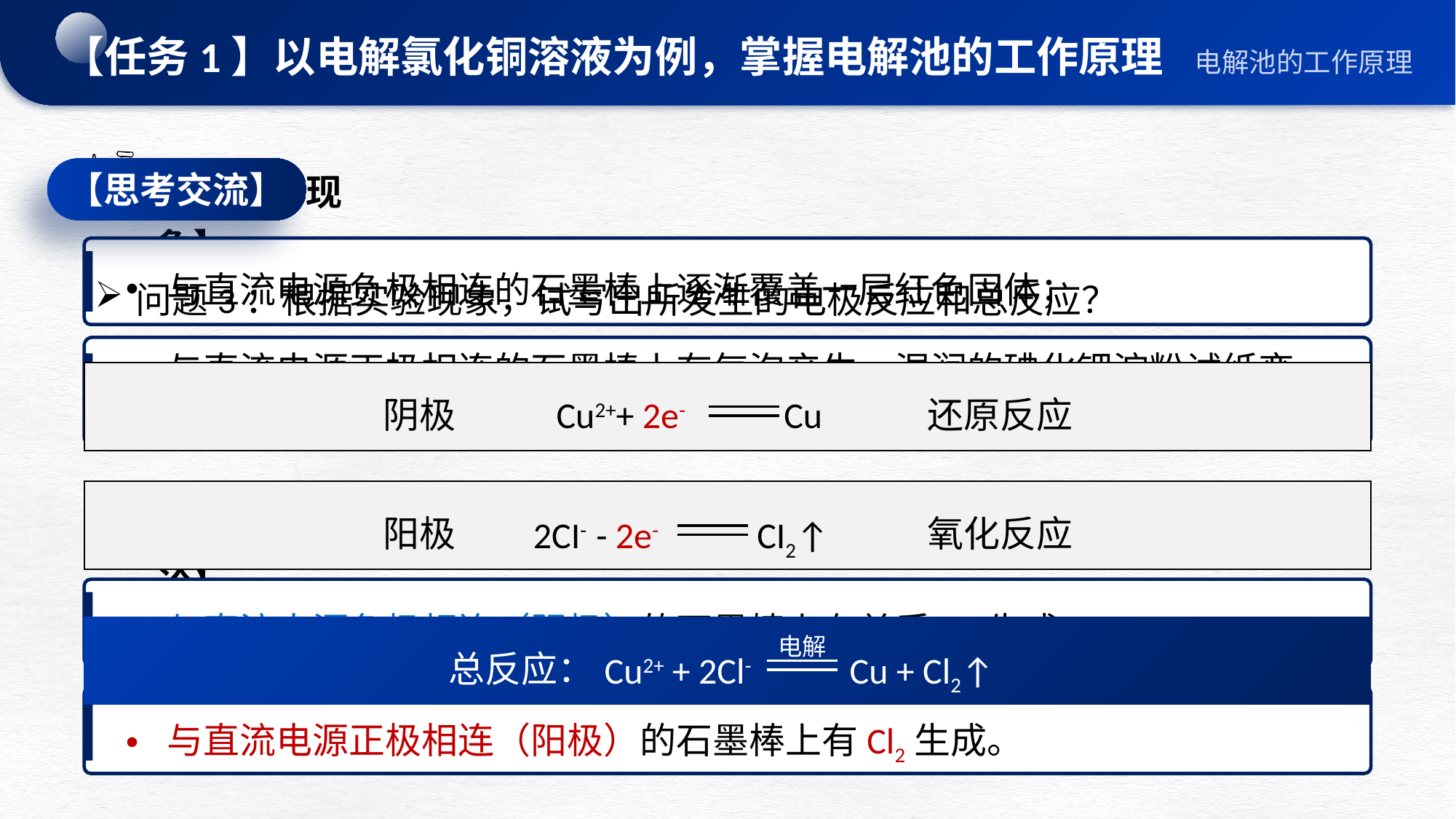

【任务1】以电解氯化铜溶液为例，掌握电解池的工作原理

【实验现象】
【思考交流】

与直流电源负极相连的石墨棒上逐渐覆盖一层红色固体；

问题3：根据实验现象，试写出所发生的电极反应和总反应？

与直流电源正极相连的石墨棒上有气泡产生，湿润的碘化钾淀粉试纸变成蓝色。

Cu2++ 2e-            Cu
阴极
还原反应

【实验结论】
2CI-  - 2e-            CI2↑
阳极
氧化反应

与直流电源负极相连（阴极）的石墨棒上有单质Cu生成；

电解
Cu2+ + 2Cl-            Cu + Cl2↑
总反应：

与直流电源正极相连（阳极）的石墨棒上有Cl2生成。